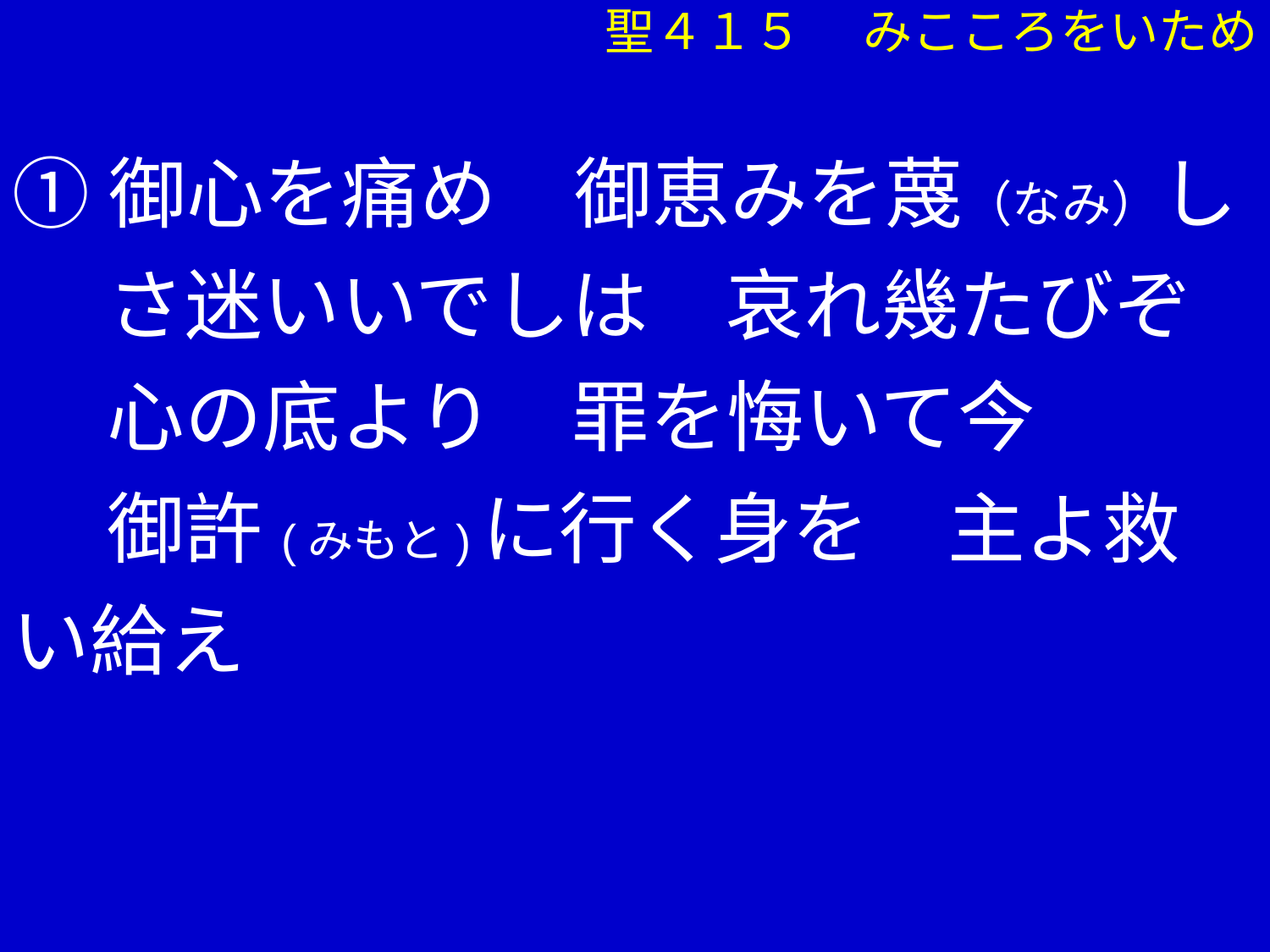

聖４１５ 　みこころをいため
①御心を痛め　御恵みを蔑（なみ）し
　 さ迷いいでしは　哀れ幾たびぞ
　 心の底より　罪を悔いて今
　 御許(みもと)に行く身を　主よ救い給え